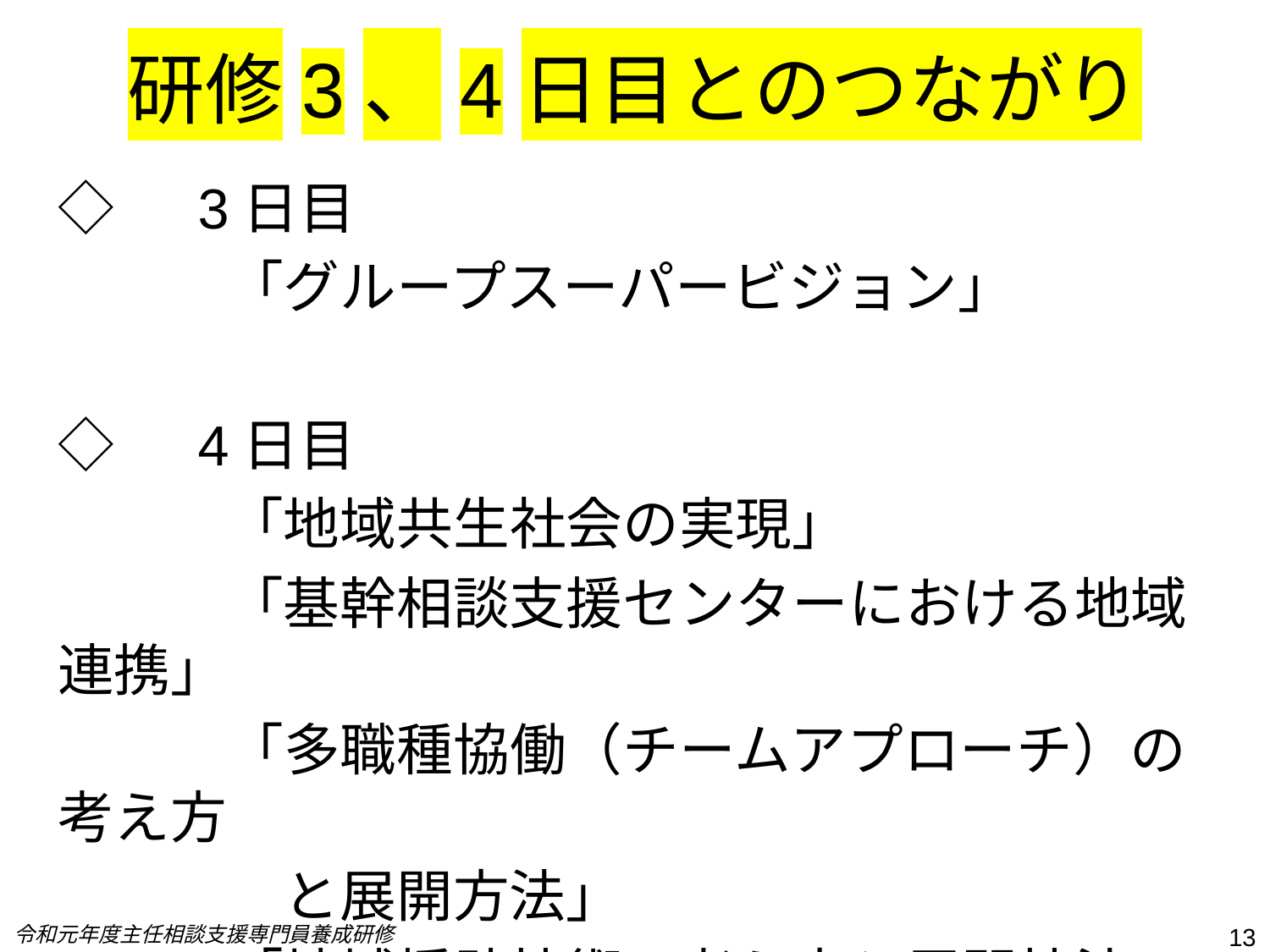

# 研修3、4日目とのつながり
◇　3日目
　　　「グループスーパービジョン」

◇　4日目
　　　「地域共生社会の実現」
　　　「基幹相談支援センターにおける地域連携」
　　　「多職種協働（チームアプローチ）の考え方
　　　　と展開方法」
　　　「地域援助技術の考え方と展開技法」
令和元年度主任相談支援専門員養成研修
13